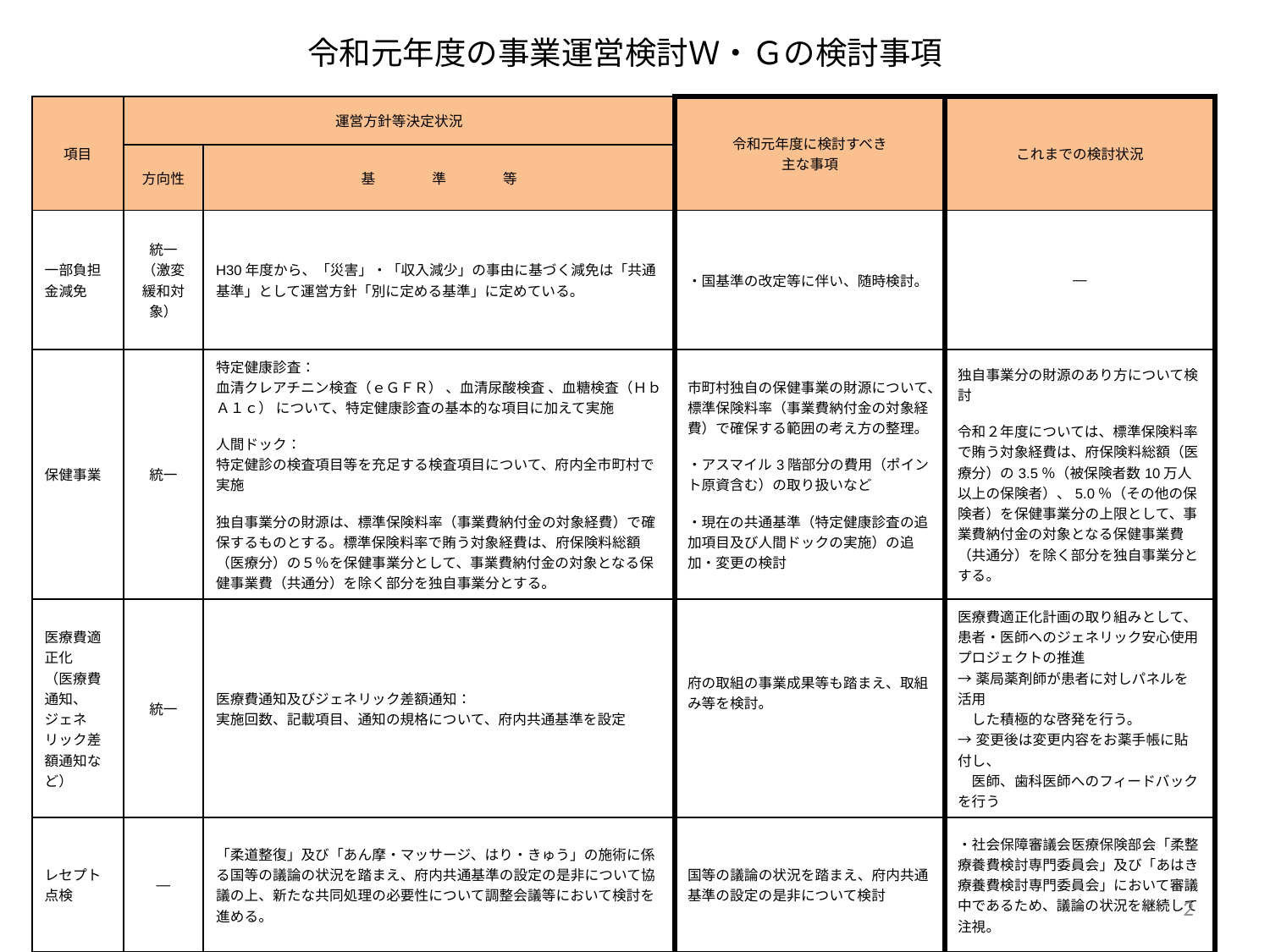

# 令和元年度の事業運営検討Ｗ・Ｇの検討事項
| 項目 | 運営方針等決定状況 |  | 令和元年度に検討すべき 主な事項 | これまでの検討状況 |
| --- | --- | --- | --- | --- |
|  | 方向性 | 基　　　　準　　　　等 |  |  |
| 一部負担金減免 | 統一 （激変緩和対象） | H30年度から、「災害」・「収入減少」の事由に基づく減免は「共通基準」として運営方針「別に定める基準」に定めている。 | ・国基準の改定等に伴い、随時検討。 | ― |
| 保健事業 | 統一 | 特定健康診査： 血清クレアチニン検査（ｅＧＦＲ） 、血清尿酸検査 、血糖検査（ＨｂＡ１ｃ） について、特定健康診査の基本的な項目に加えて実施 人間ドック： 特定健診の検査項目等を充足する検査項目について、府内全市町村で実施 独自事業分の財源は、標準保険料率（事業費納付金の対象経費）で確保するものとする。標準保険料率で賄う対象経費は、府保険料総額（医療分）の５％を保健事業分として、事業費納付金の対象となる保健事業費（共通分）を除く部分を独自事業分とする。 | 市町村独自の保健事業の財源について、標準保険料率（事業費納付金の対象経費）で確保する範囲の考え方の整理。 ・アスマイル3階部分の費用（ポイント原資含む）の取り扱いなど ・現在の共通基準（特定健康診査の追加項目及び人間ドックの実施）の追加・変更の検討 | 独自事業分の財源のあり方について検討 令和２年度については、標準保険料率で賄う対象経費は、府保険料総額（医療分）の3.5％（被保険者数10万人以上の保険者）、5.0％（その他の保険者）を保健事業分の上限として、事業費納付金の対象となる保健事業費（共通分）を除く部分を独自事業分とする。 |
| 医療費適正化 （医療費通知、ジェネリック差額通知など） | 統一 | 医療費通知及びジェネリック差額通知： 実施回数、記載項目、通知の規格について、府内共通基準を設定 | 府の取組の事業成果等も踏まえ、取組み等を検討。 | 医療費適正化計画の取り組みとして、 患者・医師へのジェネリック安心使用プロジェクトの推進 →薬局薬剤師が患者に対しパネルを活用　　 　した積極的な啓発を行う。 →変更後は変更内容をお薬手帳に貼付し、 　医師、歯科医師へのフィードバックを行う |
| レセプト点検 | ― | 「柔道整復」及び「あん摩・マッサージ、はり・きゅう」の施術に係る国等の議論の状況を踏まえ、府内共通基準の設定の是非について協議の上、新たな共同処理の必要性について調整会議等において検討を進める。 | 国等の議論の状況を踏まえ、府内共通基準の設定の是非について検討 | ・社会保障審議会医療保険部会「柔整療養費検討専門委員会」及び「あはき療養費検討専門委員会」において審議中であるため、議論の状況を継続して注視。 |
2